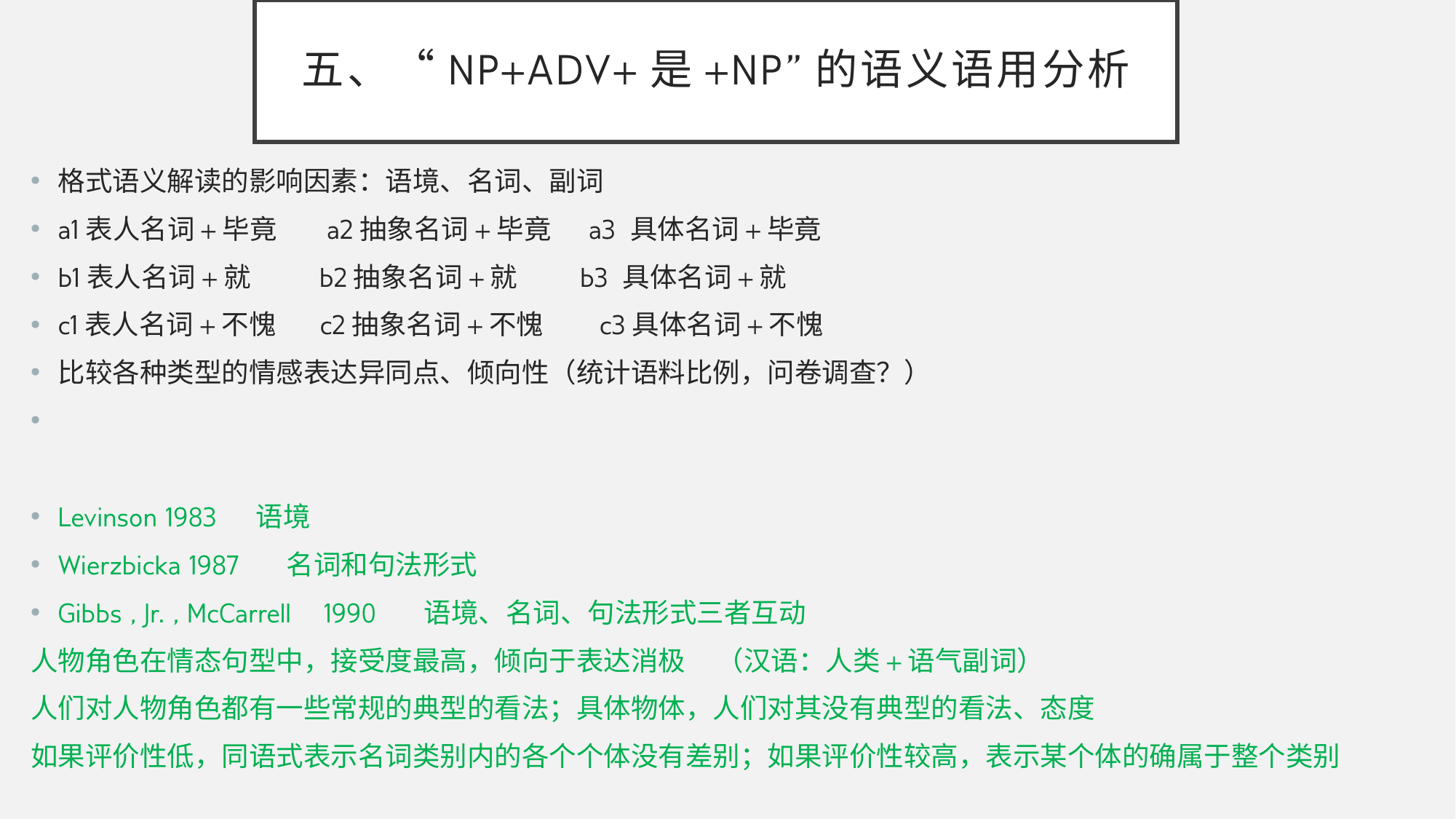

# 五、“np+adv+是+np”的语义语用分析
格式语义解读的影响因素：语境、名词、副词
a1表人名词+毕竟       a2抽象名词+毕竟     a3 具体名词+毕竟
b1表人名词+就          b2抽象名词+就         b3 具体名词+就
c1表人名词+不愧      c2抽象名词+不愧        c3具体名词+不愧
比较各种类型的情感表达异同点、倾向性（统计语料比例，问卷调查？）

Levinson 1983    语境
Wierzbicka 1987     名词和句法形式
Gibbs , Jr. , McCarrell    1990     语境、名词、句法形式三者互动
人物角色在情态句型中，接受度最高，倾向于表达消极     （汉语：人类+语气副词）
人们对人物角色都有一些常规的典型的看法；具体物体，人们对其没有典型的看法、态度
如果评价性低，同语式表示名词类别内的各个个体没有差别；如果评价性较高，表示某个体的确属于整个类别